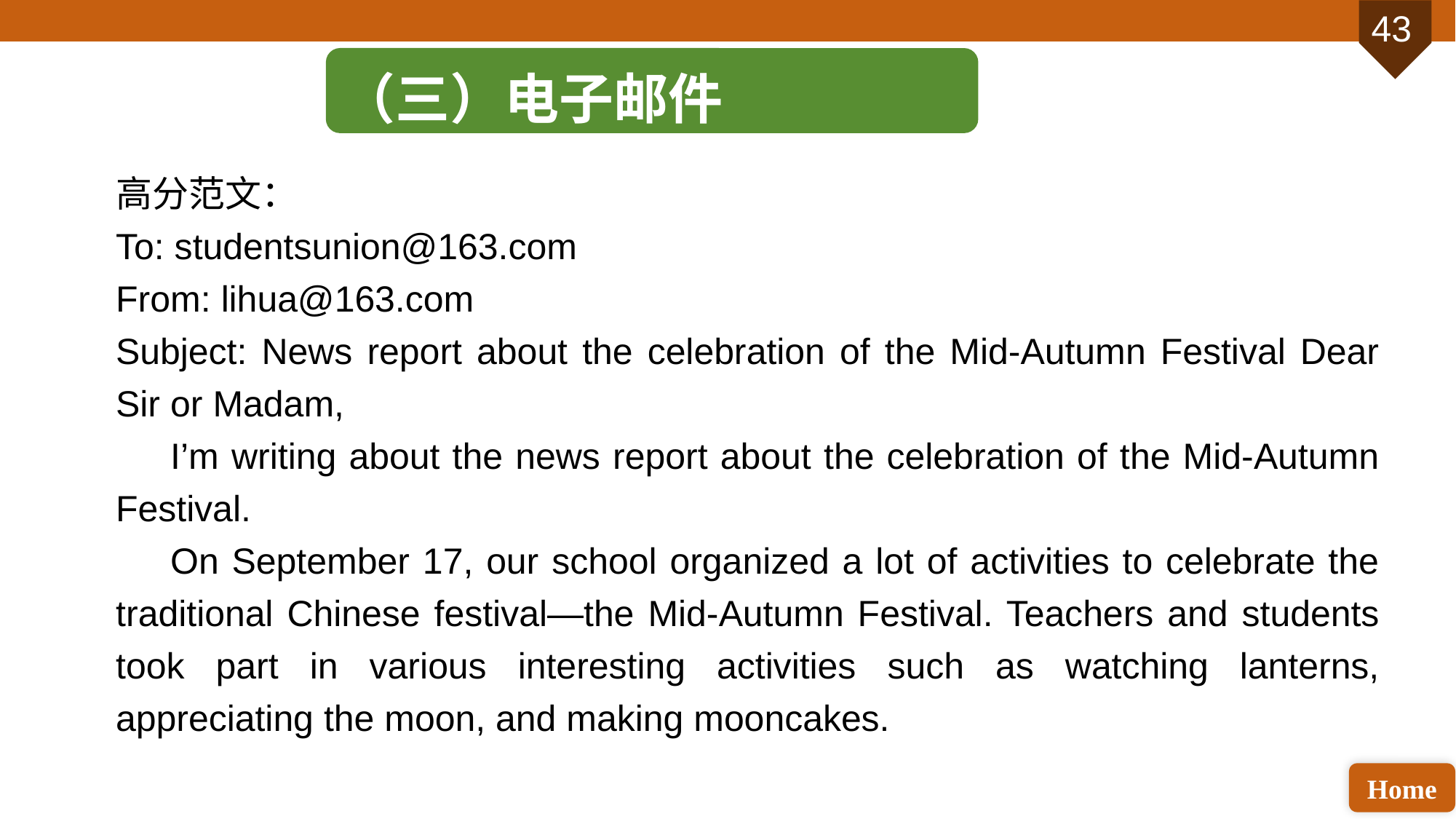

（三）电子邮件
高分范文：
To: studentsunion@163.com
From: lihua@163.com
Subject: News report about the celebration of the Mid-Autumn Festival Dear Sir or Madam,
I’m writing about the news report about the celebration of the Mid-Autumn Festival.
On September 17, our school organized a lot of activities to celebrate the traditional Chinese festival—the Mid-Autumn Festival. Teachers and students took part in various interesting activities such as watching lanterns, appreciating the moon, and making mooncakes.